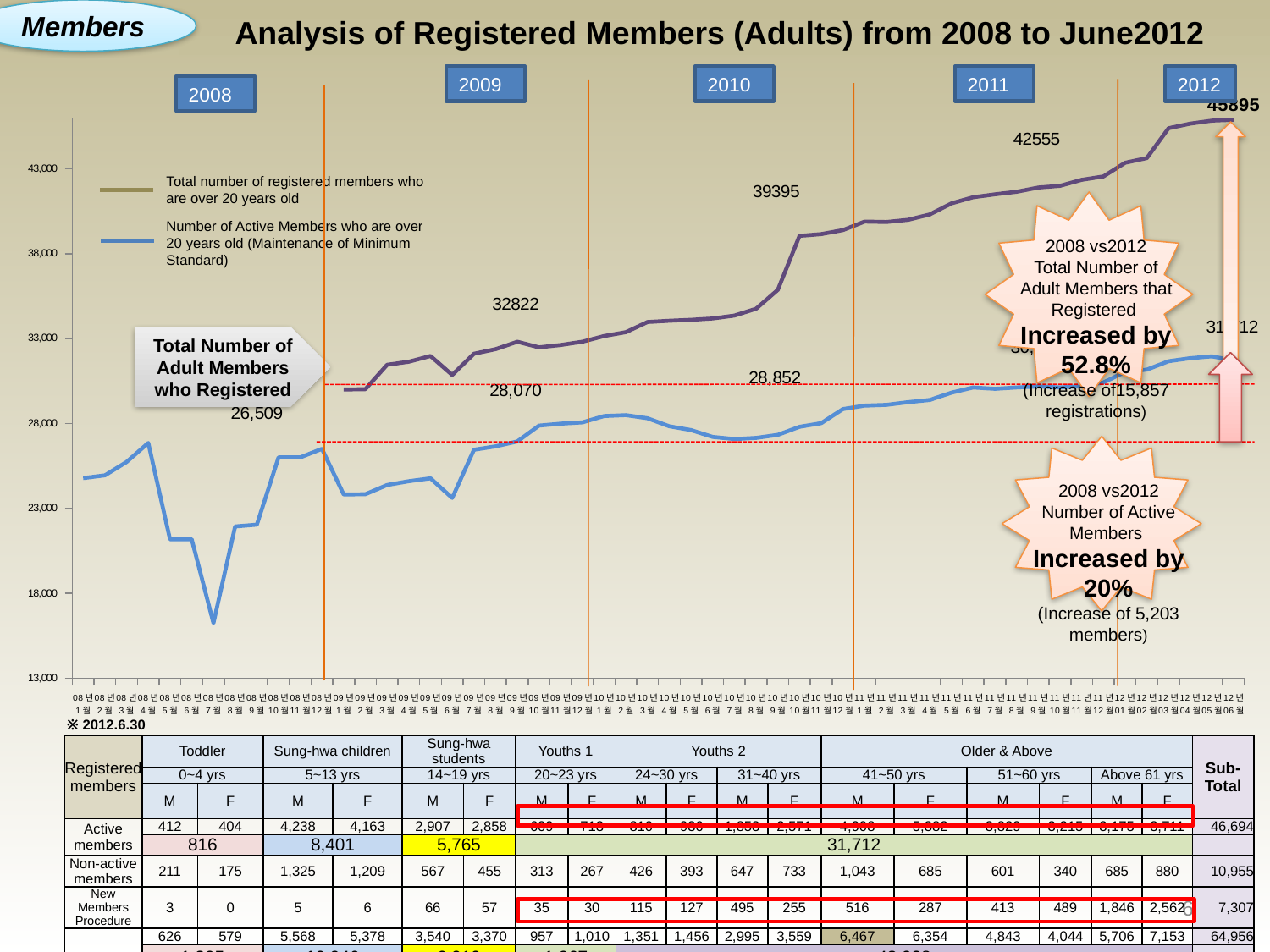

Members
Analysis of Registered Members (Adults) from 2008 to June2012
2009
2010
2011
2012
2008

### Chart

| Category |  |  |
|---|---|---|
| 08년1월 | None | 24785.0 |
| 08년2월 | None | 24947.0 |
| 08년3월 | None | 25738.0 |
| 08년4월 | None | 26856.0 |
| 08년5월 | None | 21188.0 |
| 08년6월 | None | 21188.0 |
| 08년7월 | None | 16248.0 |
| 08년8월 | None | 21940.0 |
| 08년9월 | None | 22045.0 |
| 08년10월 | None | 26005.0 |
| 08년11월 | None | 26005.0 |
| 08년12월 | None | 26509.0 |
| 09년1월 | 30003.0 | 23821.0 |
| 09년2월 | 30024.0 | 23837.0 |
| 09년3월 | 31459.0 | 24381.0 |
| 09년4월 | 31643.0 | 24603.0 |
| 09년5월 | 31979.0 | 24774.0 |
| 09년6월 | 30865.0 | 23619.0 |
| 09년7월 | 32111.0 | 26456.0 |
| 09년8월 | 32382.0 | 26656.0 |
| 09년9월 | 32818.0 | 26949.0 |
| 09년10월 | 32490.0 | 27878.0 |
| 09년11월 | 32628.0 | 27990.0 |
| 09년12월 | 32822.0 | 28070.0 |
| 10년1월 | 33155.0 | 28443.0 |
| 10년2월 | 33386.0 | 28498.0 |
| 10년3월 | 33980.0 | 28311.0 |
| 10년4월 | 34055.0 | 27841.0 |
| 10년5월 | 34111.0 | 27616.0 |
| 10년6월 | 34191.0 | 27213.0 |
| 10년7월 | 34363.0 | 27087.0 |
| 10년8월 | 34764.0 | 27154.0 |
| 10년9월 | 35873.0 | 27333.0 |
| 10년10월 | 39054.0 | 27807.0 |
| 10년11월 | 39161.0 | 28022.0 |
| 10년12월 | 39395.0 | 28852.0 |
| 11년1월 | 39900.0 | 29055.0 |
| 11년2월 | 39872.0 | 29097.0 |
| 11년3월 | 40001.0 | 29256.0 |
| 11년4월 | 40317.0 | 29387.0 |
| 11년5월 | 40968.0 | 29817.0 |
| 11년6월 | 41333.0 | 30125.0 |
| 11년7월 | 41504.0 | 30042.0 |
| 11년8월 | 41654.0 | 30124.0 |
| 11년9월 | 41902.0 | 30186.0 |
| 11년10월 | 42004.0 | 30126.0 |
| 11년11월 | 42357.0 | 30196.0 |
| 11년12월 | 42555.0 | 30416.0 |
| 12년01월 | 43362.0 | 31044.0 |
| 12년02월 | 43640.0 | 31176.0 |
| 12년03월 | 45397.0 | 31672.0 |
| 12년04월 | 45669.0 | 31849.0 |
| 12년05월 | 45846.0 | 31957.0 |
| 12년06월 | 45895.0 | 31712.0 |
Total number of registered members who are over 20 years old
Number of Active Members who are over 20 years old (Maintenance of Minimum Standard)

2008 vs2012
Total Number of Adult Members that Registered
Increased by 52.8%
(Increase of15,857 registrations)

Total Number of Adult Members who Registered

2008 vs2012
Number of Active Members
Increased by 20%
(Increase of 5,203 members)

※ 2012.6.30
| Registered members | Toddler |  | Sung-hwa children |  | Sung-hwa students |  | Youths 1 |  | Youths 2 |  |  |  | Older & Above |  |  |  |  |  | Sub-Total |
| --- | --- | --- | --- | --- | --- | --- | --- | --- | --- | --- | --- | --- | --- | --- | --- | --- | --- | --- | --- |
|  | 0~4 yrs |  | 5~13 yrs |  | 14~19 yrs |  | 20~23 yrs |  | 24~30 yrs |  | 31~40 yrs |  | 41~50 yrs |  | 51~60 yrs |  | Above 61 yrs |  |  |
|  | M | F | M | F | M | F | M | F | M | F | M | F | M | F | M | F | M | F |  |
| Active members | 412 | 404 | 4,238 | 4,163 | 2,907 | 2,858 | 609 | 713 | 810 | 936 | 1,853 | 2,571 | 4,908 | 5,382 | 3,829 | 3,215 | 3,175 | 3,711 | 46,694 |
|  | 816 |  | 8,401 |  | 5,765 |  | 31,712 |  |  |  |  |  |  |  |  |  |  |  |  |
| Non-active members | 211 | 175 | 1,325 | 1,209 | 567 | 455 | 313 | 267 | 426 | 393 | 647 | 733 | 1,043 | 685 | 601 | 340 | 685 | 880 | 10,955 |
| New Members Procedure | 3 | 0 | 5 | 6 | 66 | 57 | 35 | 30 | 115 | 127 | 495 | 255 | 516 | 287 | 413 | 489 | 1,846 | 2,562 | 7,307 |
| Sub-Total | 626 | 579 | 5,568 | 5,378 | 3,540 | 3,370 | 957 | 1,010 | 1,351 | 1,456 | 2,995 | 3,559 | 6,467 | 6,354 | 4,843 | 4,044 | 5,706 | 7,153 | 64,956 |
|  | 1,205 |  | 10,946 |  | 6,910 |  | 1,967 |  | 43,928 |  |  |  |  |  |  |  |  |  |  |
|  | 12,151 |  |  |  | 6,910 |  | 45,895 |  |  |  |  |  |  |  |  |  |  |  |  |
| Total | 64,956 |  |  |  |  |  |  |  |  |  |  |  |  |  |  |  |  |  | 64,956 |

6